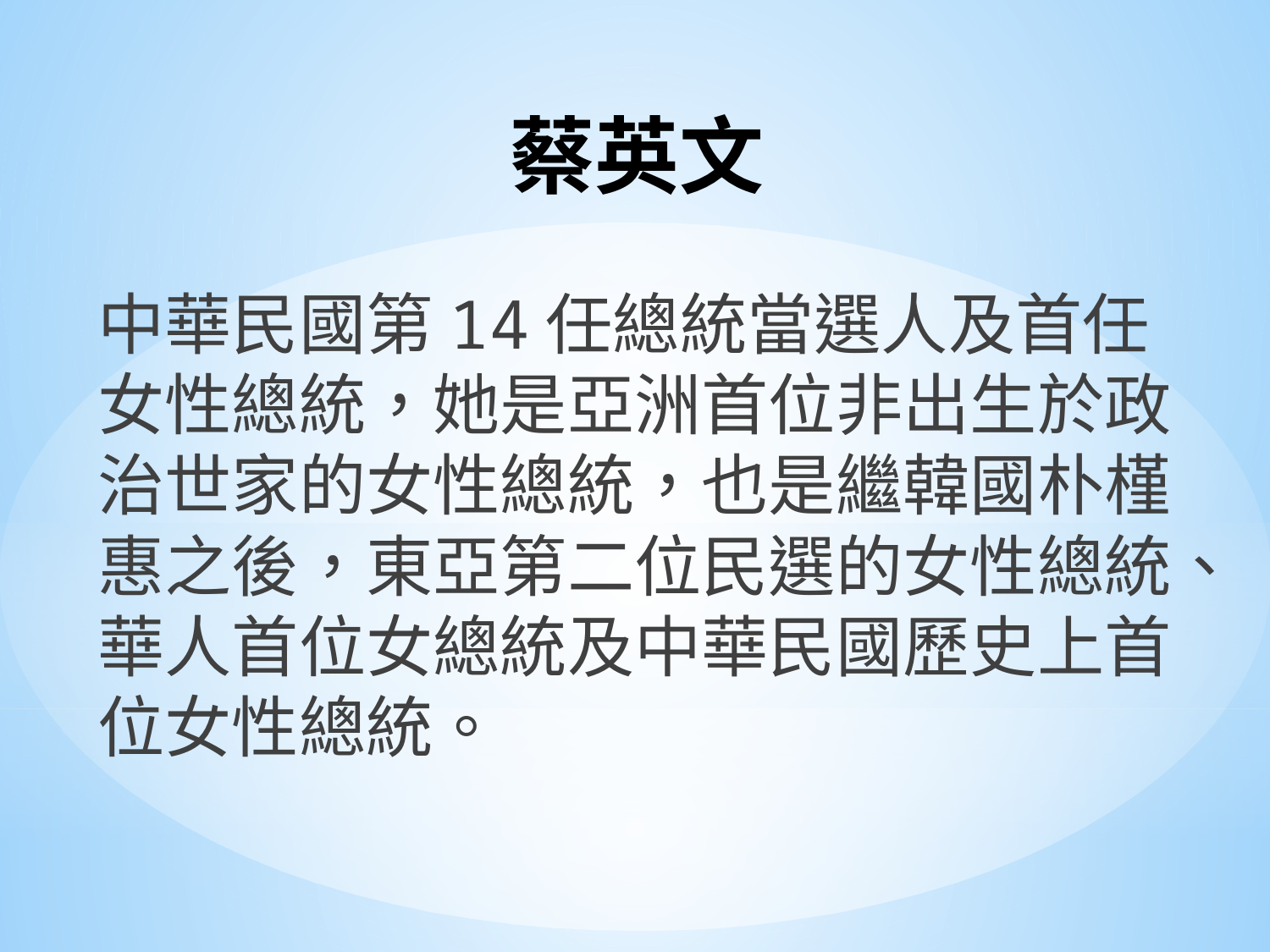

# 蔡英文
中華民國第14任總統當選人及首任女性總統，她是亞洲首位非出生於政治世家的女性總統，也是繼韓國朴槿惠之後，東亞第二位民選的女性總統、華人首位女總統及中華民國歷史上首位女性總統。